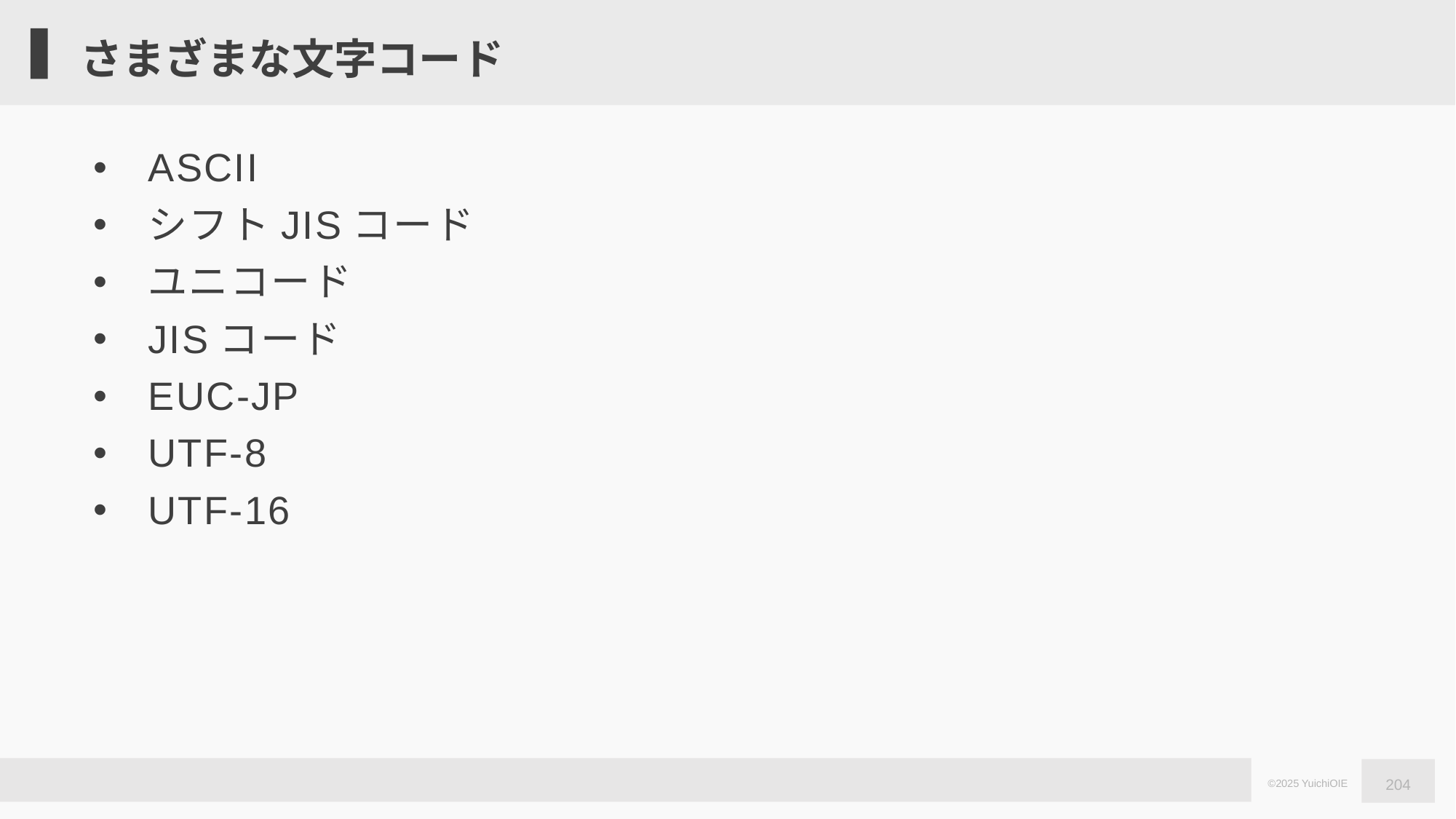

# さまざまな文字コード
ASCII
シフトJISコード
ユニコード
JISコード
EUC-JP
UTF-8
UTF-16

204